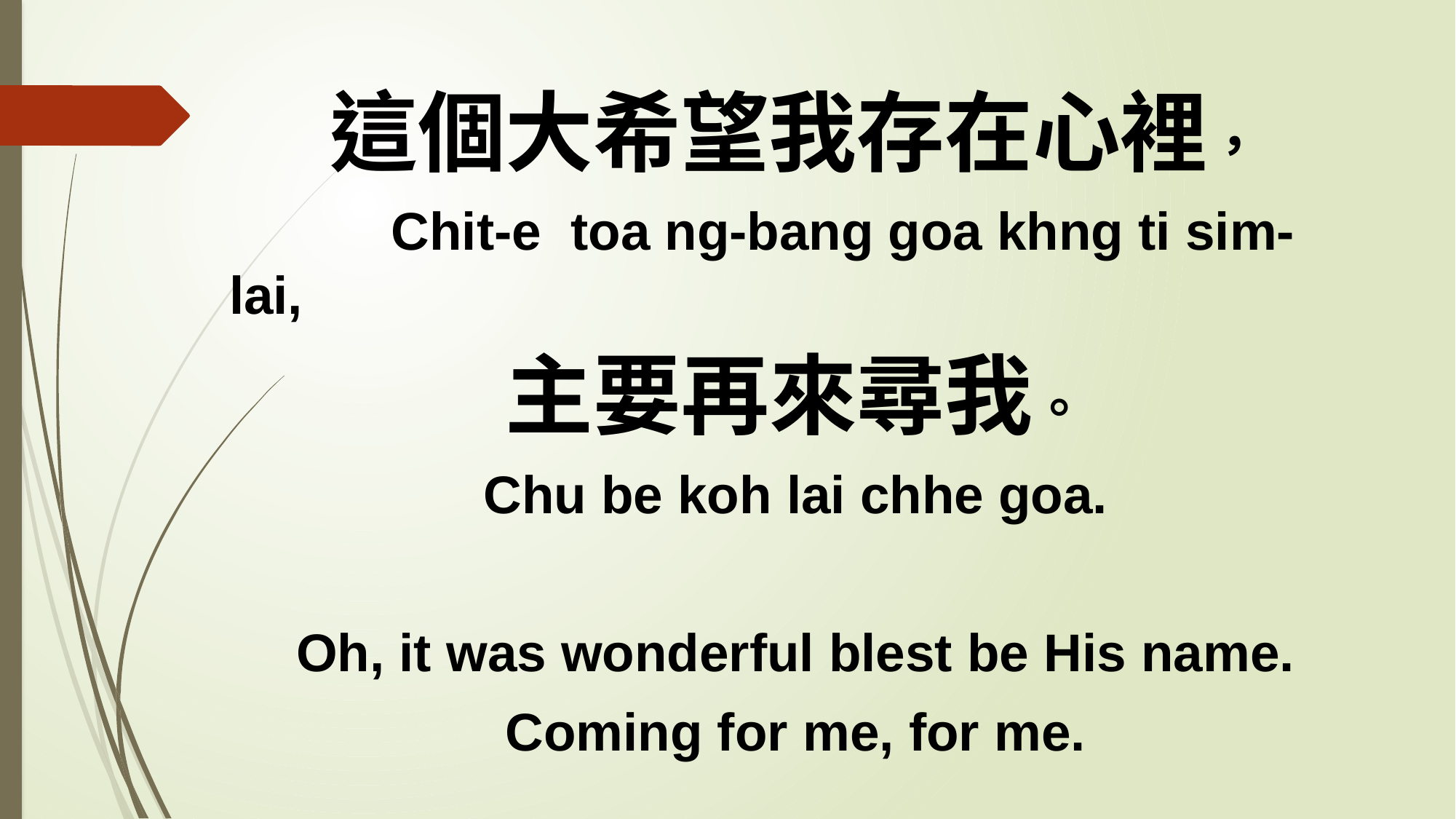

這個大希望我存在心裡，
           Chit-e  toa ng-bang goa khng ti sim-lai,
主要再來尋我。
Chu be koh lai chhe goa.

Oh, it was wonderful blest be His name.
Coming for me, for me.